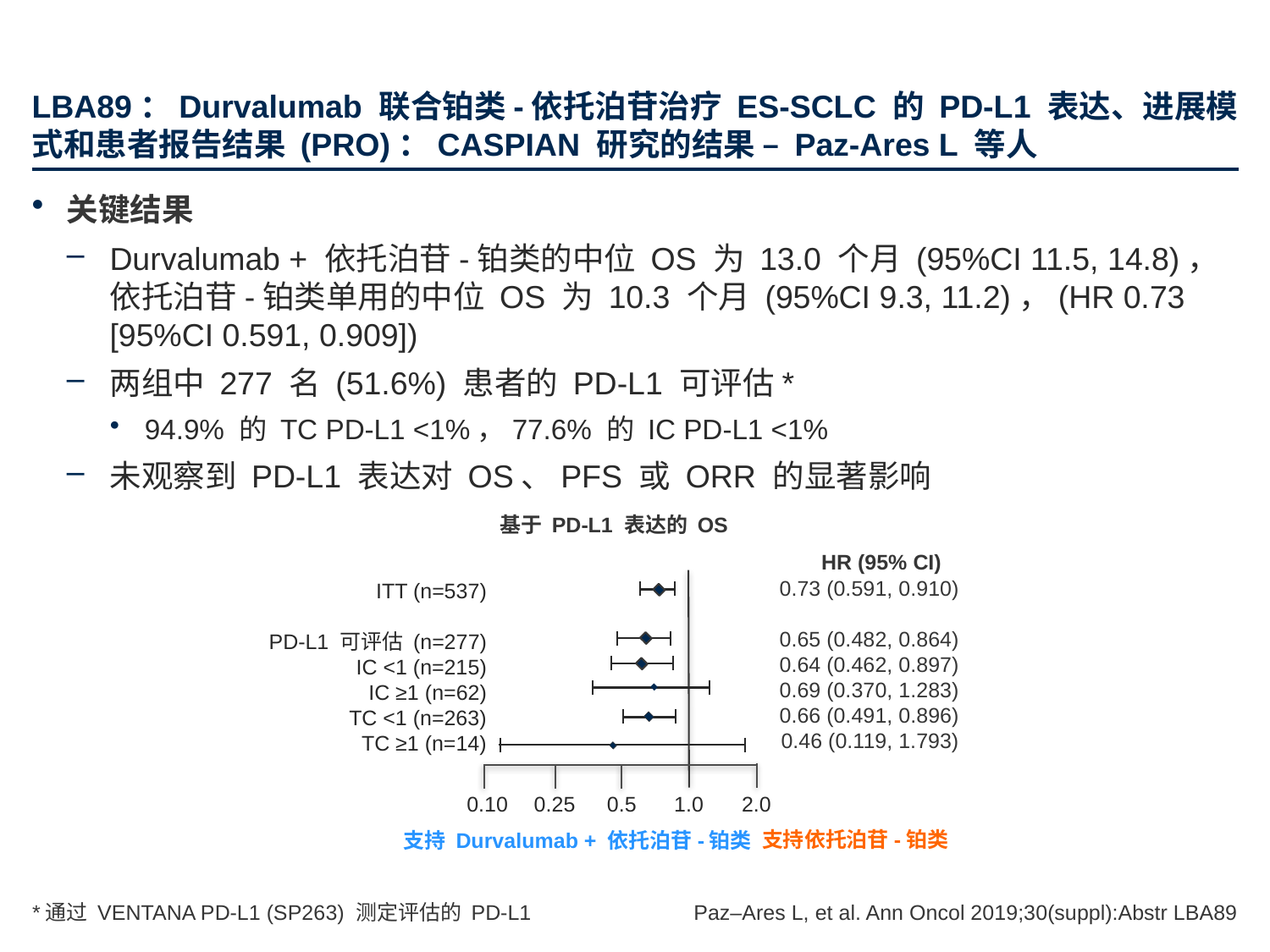

# LBA89：Durvalumab 联合铂类-依托泊苷治疗 ES-SCLC 的 PD-L1 表达、进展模式和患者报告结果 (PRO)：CASPIAN 研究的结果 – Paz-Ares L 等人
关键结果
Durvalumab + 依托泊苷-铂类的中位 OS 为 13.0 个月 (95%CI 11.5, 14.8)，依托泊苷-铂类单用的中位 OS 为 10.3 个月 (95%CI 9.3, 11.2)，(HR 0.73 [95%CI 0.591, 0.909])
两组中 277 名 (51.6%) 患者的 PD-L1 可评估*
94.9% 的 TC PD-L1 <1%，77.6% 的 IC PD-L1 <1%
未观察到 PD-L1 表达对 OS、PFS 或 ORR 的显著影响
基于 PD-L1 表达的 OS
HR (95% CI)
0.73 (0.591, 0.910)

0.65 (0.482, 0.864)
0.64 (0.462, 0.897)
0.69 (0.370, 1.283)
0.66 (0.491, 0.896)
0.46 (0.119, 1.793)
ITT (n=537)

PD-L1 可评估 (n=277)
IC <1 (n=215)
IC ≥1 (n=62)
TC <1 (n=263)
TC ≥1 (n=14)

0.10
0.25
0.5
1.0
2.0

支持依托泊苷-铂类
支持 Durvalumab + 依托泊苷-铂类
Paz–Ares L, et al. Ann Oncol 2019;30(suppl):Abstr LBA89
*通过 VENTANA PD-L1 (SP263) 测定评估的 PD-L1